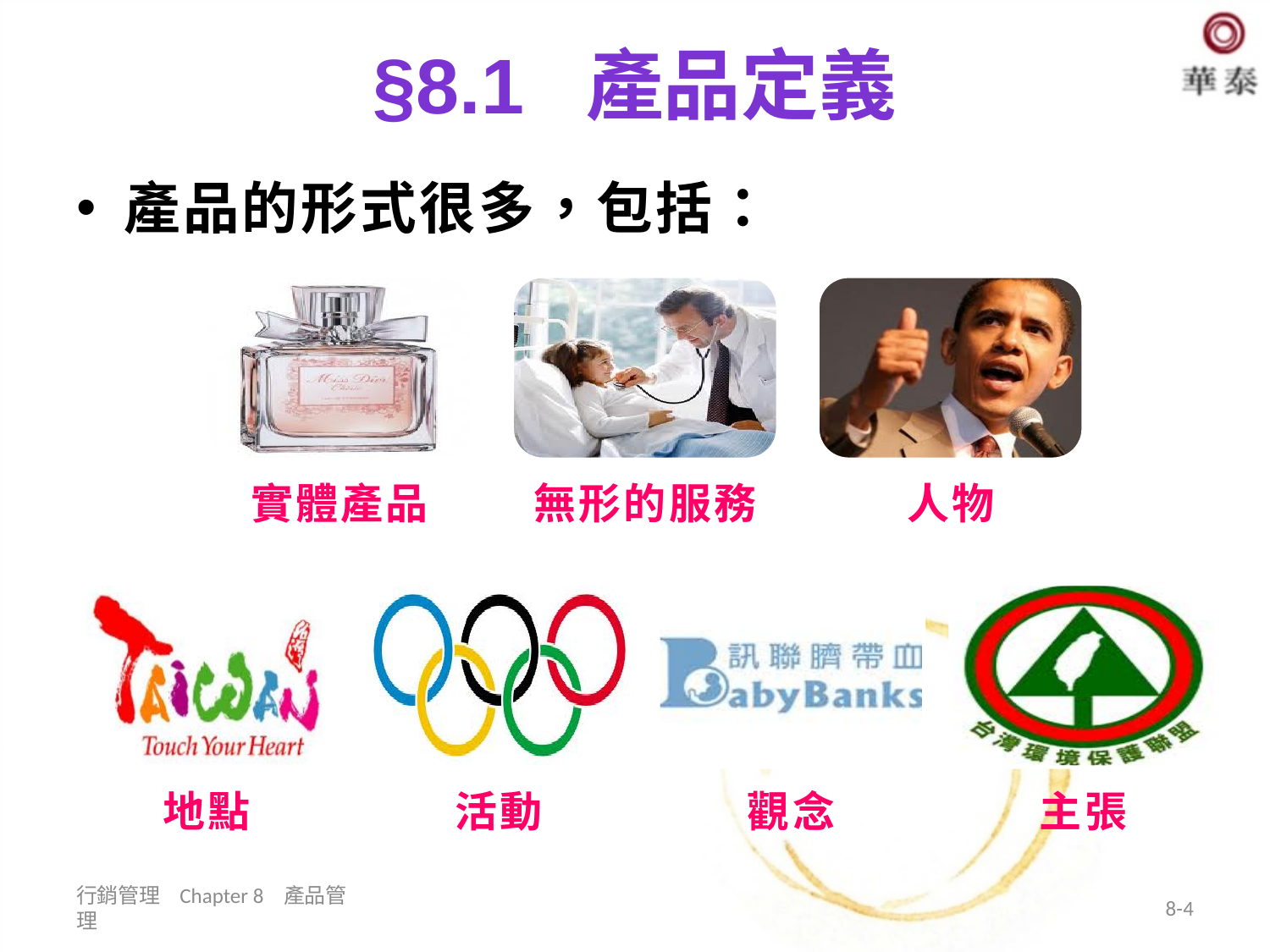

# §8.1  產品定義
產品的形式很多，包括：
實體產品
無形的服務
人物
地點
活動
觀念
主張
行銷管理   Chapter 8   產品管理
8-4